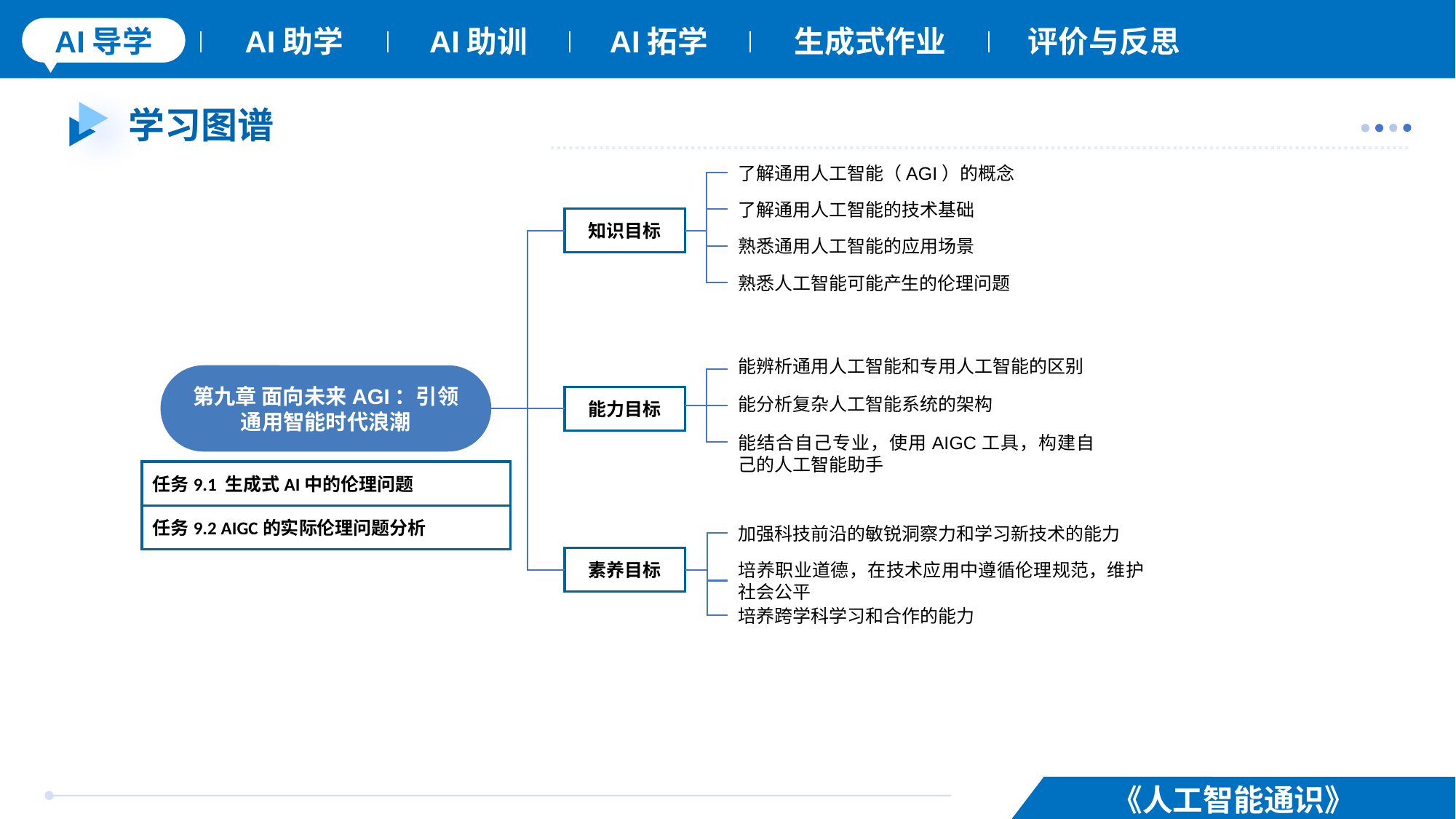

# 学习图谱
了解通用人工智能（AGI）的概念
了解通用人工智能的技术基础
知识目标
熟悉通用人工智能的应用场景
熟悉人工智能可能产生的伦理问题
能辨析通用人工智能和专用人工智能的区别
第九章 面向未来AGI：引领通用智能时代浪潮
能力目标
能分析复杂人工智能系统的架构
能结合自己专业，使用AIGC工具，构建自己的人工智能助手
任务9.1 生成式AI中的伦理问题
任务9.2 AIGC的实际伦理问题分析
加强科技前沿的敏锐洞察力和学习新技术的能力
素养目标
培养职业道德，在技术应用中遵循伦理规范，维护社会公平
培养跨学科学习和合作的能力